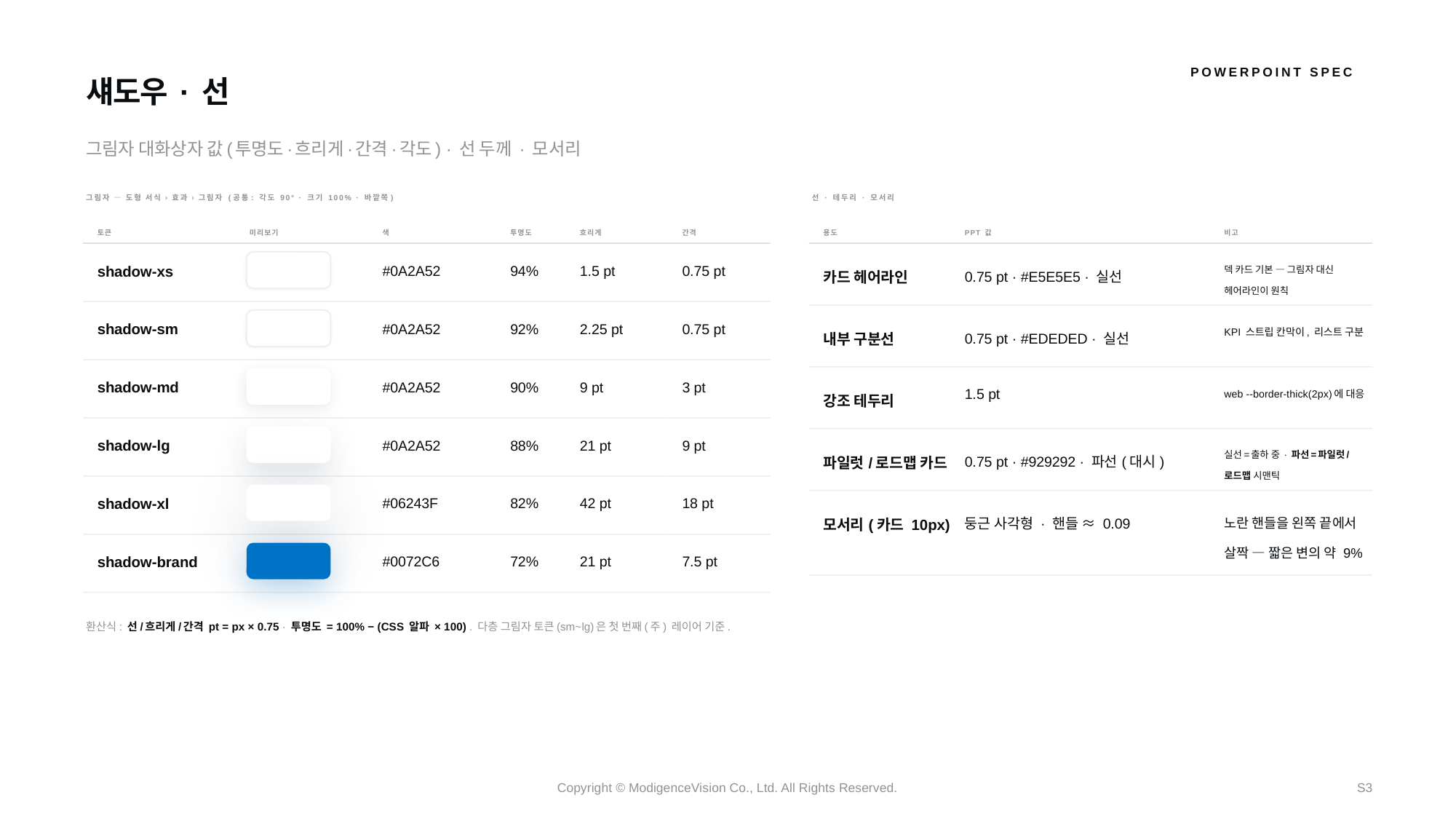

POWERPOINT SPEC
섀도우 · 선
그림자 대화상자 값(투명도·흐리게·간격·각도) · 선 두께 · 모서리
그림자 — 도형 서식 › 효과 › 그림자 (공통: 각도 90° · 크기 100% · 바깥쪽)
선 · 테두리 · 모서리
토큰
미리보기
색
투명도
흐리게
간격
용도
PPT 값
비고

shadow-xs
#0A2A52
94%
1.5 pt
0.75 pt
카드 헤어라인
0.75 pt · #E5E5E5 · 실선
덱 카드 기본 — 그림자 대신 헤어라인이 원칙

shadow-sm
#0A2A52
92%
2.25 pt
0.75 pt

내부 구분선
0.75 pt · #EDEDED · 실선
KPI 스트립 칸막이, 리스트 구분

shadow-md
#0A2A52
90%
9 pt
3 pt

강조 테두리
1.5 pt
web --border-thick(2px)에 대응

shadow-lg
#0A2A52
88%
21 pt
9 pt

파일럿/로드맵 카드
0.75 pt · #929292 · 파선(대시)
실선=출하 중 · 파선=파일럿/로드맵 시맨틱

shadow-xl
#06243F
82%
42 pt
18 pt

모서리(카드 10px)
둥근 사각형 · 핸들 ≈ 0.09
노란 핸들을 왼쪽 끝에서 살짝 — 짧은 변의 약 9%

shadow-brand
#0072C6
72%
21 pt
7.5 pt

환산식: 선/흐리게/간격 pt = px × 0.75 · 투명도 = 100% − (CSS 알파 × 100) . 다층 그림자 토큰(sm~lg)은 첫 번째(주) 레이어 기준.
Copyright © ModigenceVision Co., Ltd. All Rights Reserved.
S3